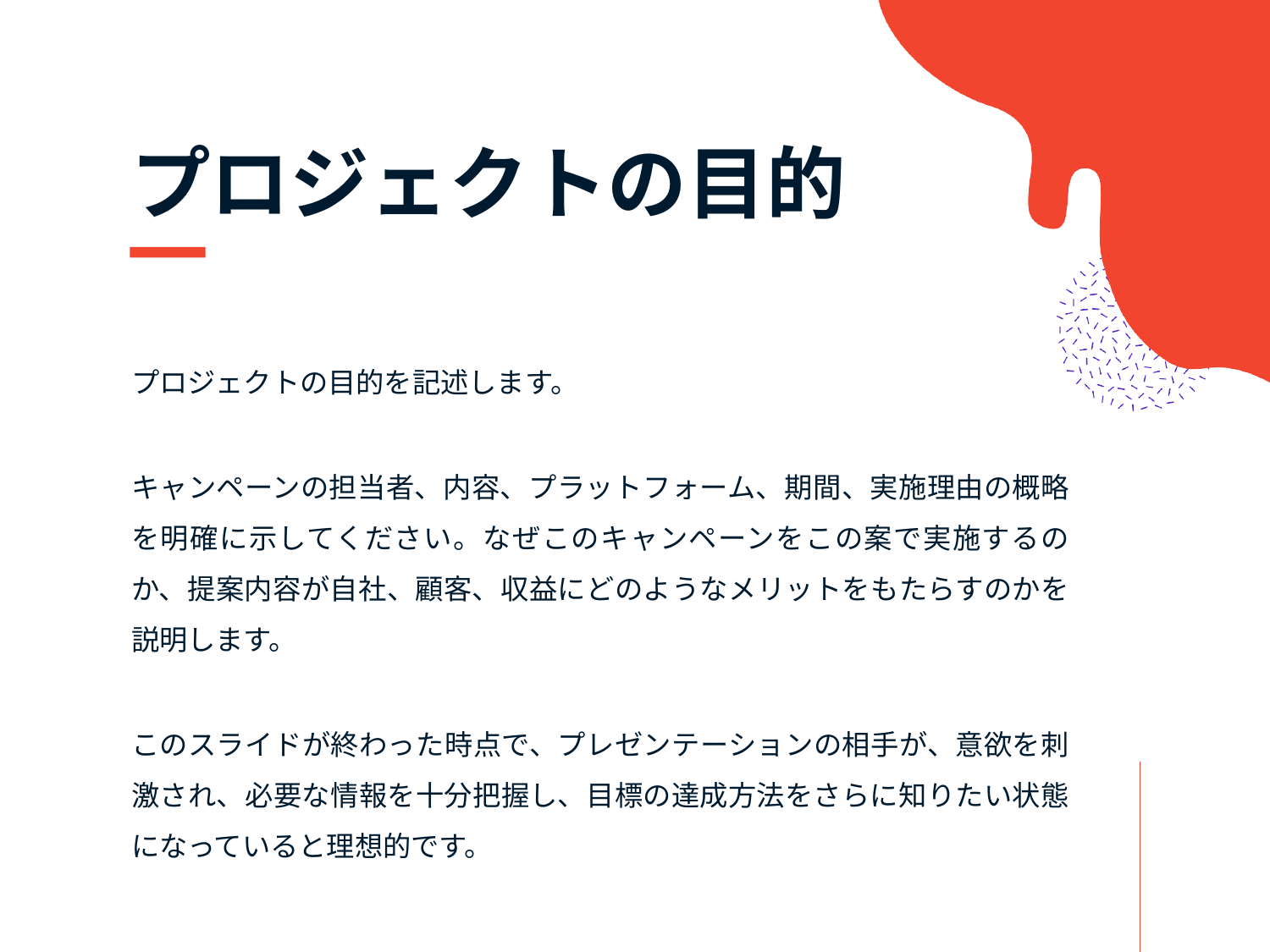

# プロジェクトの目的

プロジェクトの目的を記述します。

キャンペーンの担当者、内容、プラットフォーム、期間、実施理由の概略を明確に示してください。なぜこのキャンペーンをこの案で実施するのか、提案内容が自社、顧客、収益にどのようなメリットをもたらすのかを説明します。

このスライドが終わった時点で、プレゼンテーションの相手が、意欲を刺激され、必要な情報を十分把握し、目標の達成方法をさらに知りたい状態になっていると理想的です。